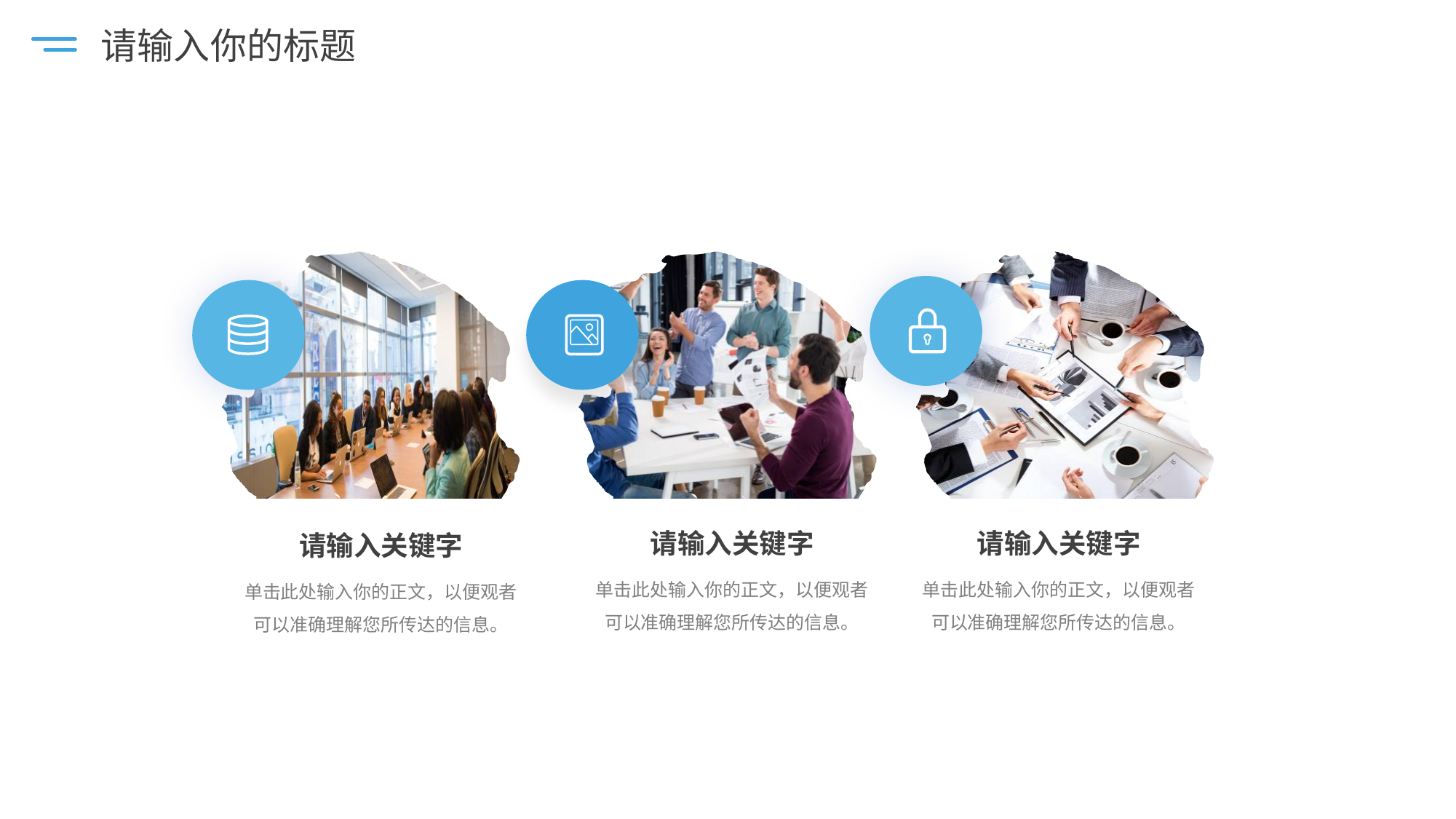

请输入你的标题

请输入关键字
请输入关键字
请输入关键字
单击此处输入你的正文，以便观者可以准确理解您所传达的信息。
单击此处输入你的正文，以便观者可以准确理解您所传达的信息。
单击此处输入你的正文，以便观者可以准确理解您所传达的信息。